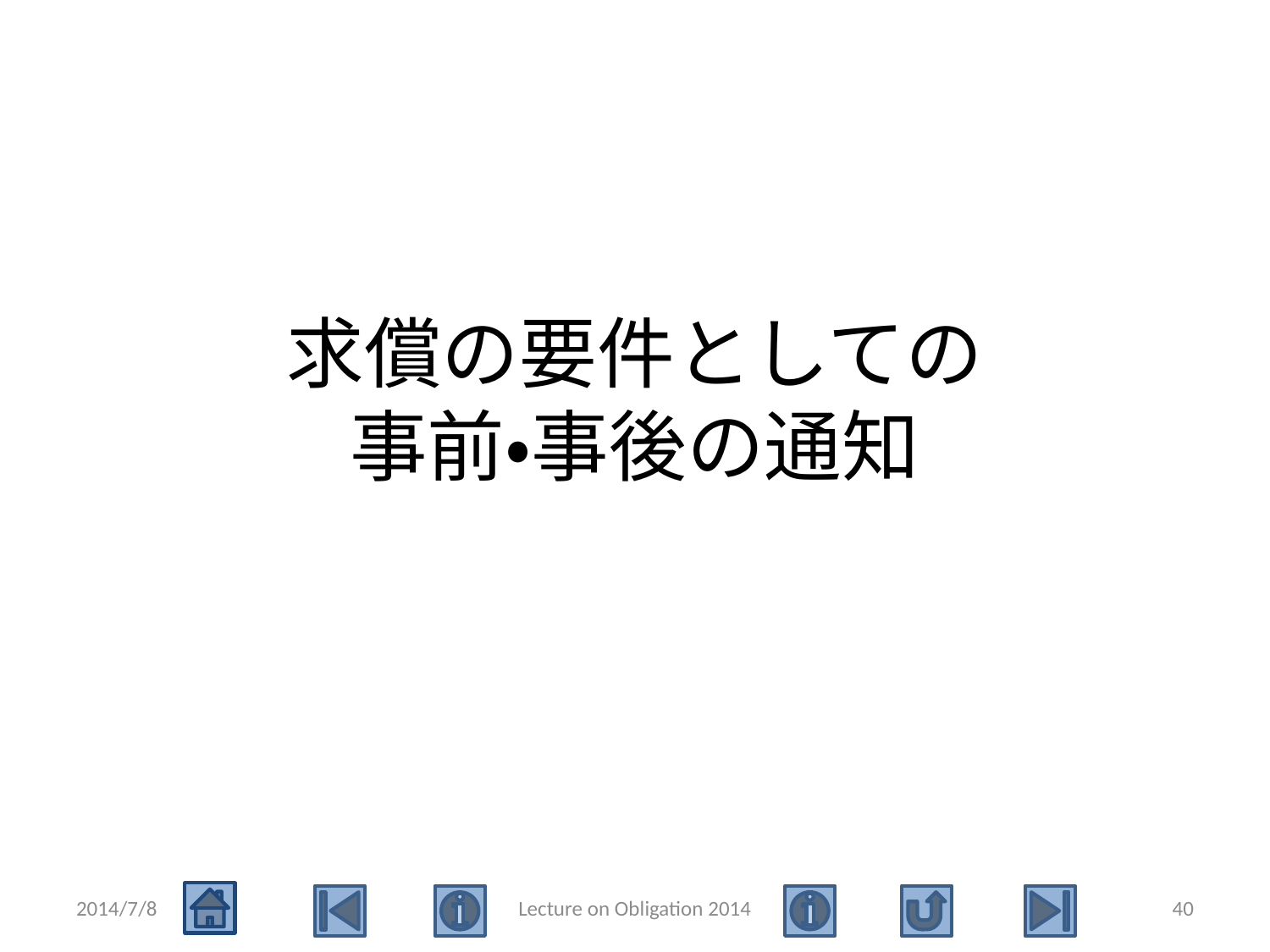

# 求償の要件としての 事前・事後の通知

2014/7/8
Lecture on Obligation 2014
40